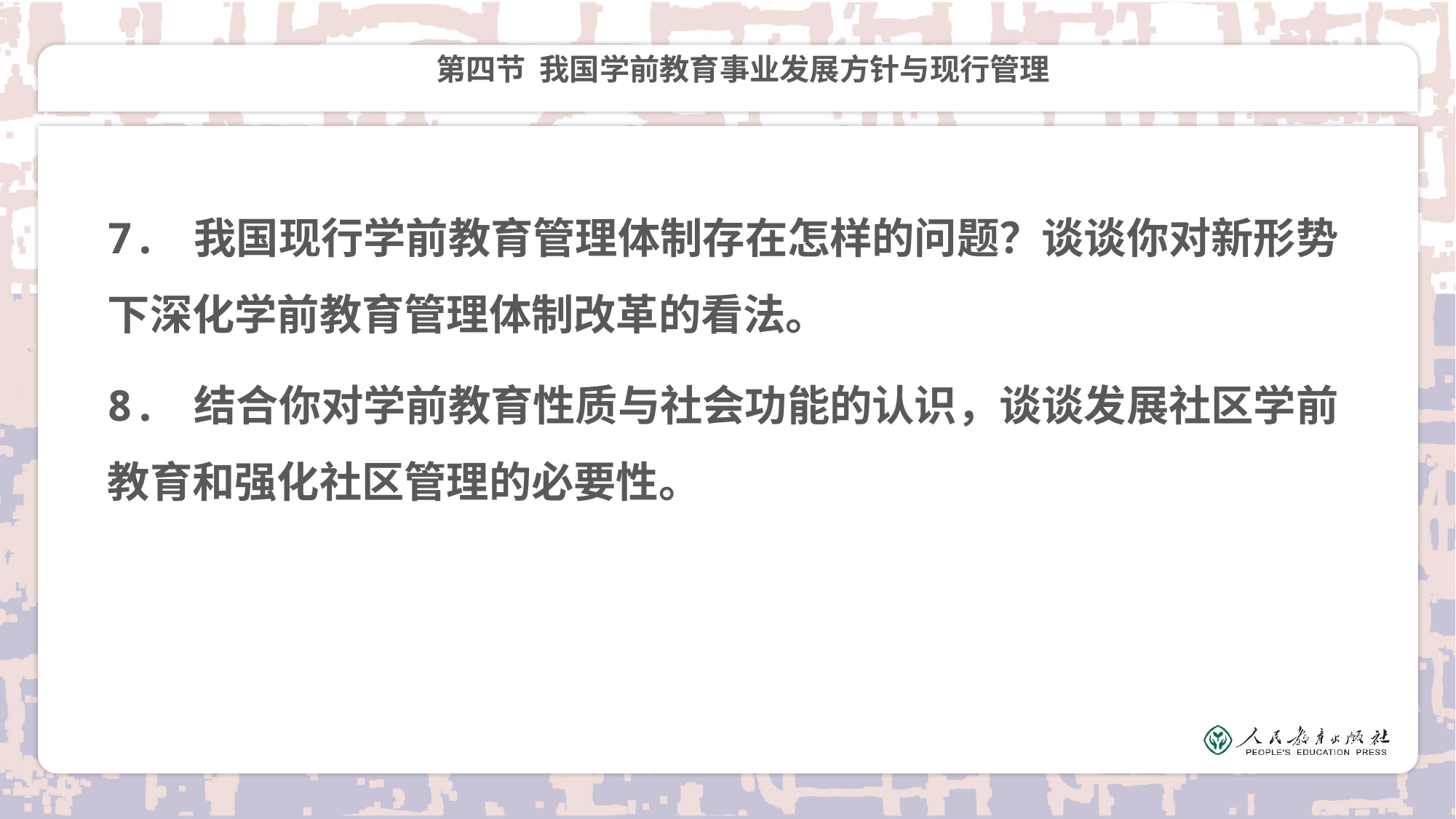

# 第四节  我国学前教育事业发展方针与现行管理
7. 我国现行学前教育管理体制存在怎样的问题？谈谈你对新形势下深化学前教育管理体制改革的看法。
8. 结合你对学前教育性质与社会功能的认识，谈谈发展社区学前教育和强化社区管理的必要性。